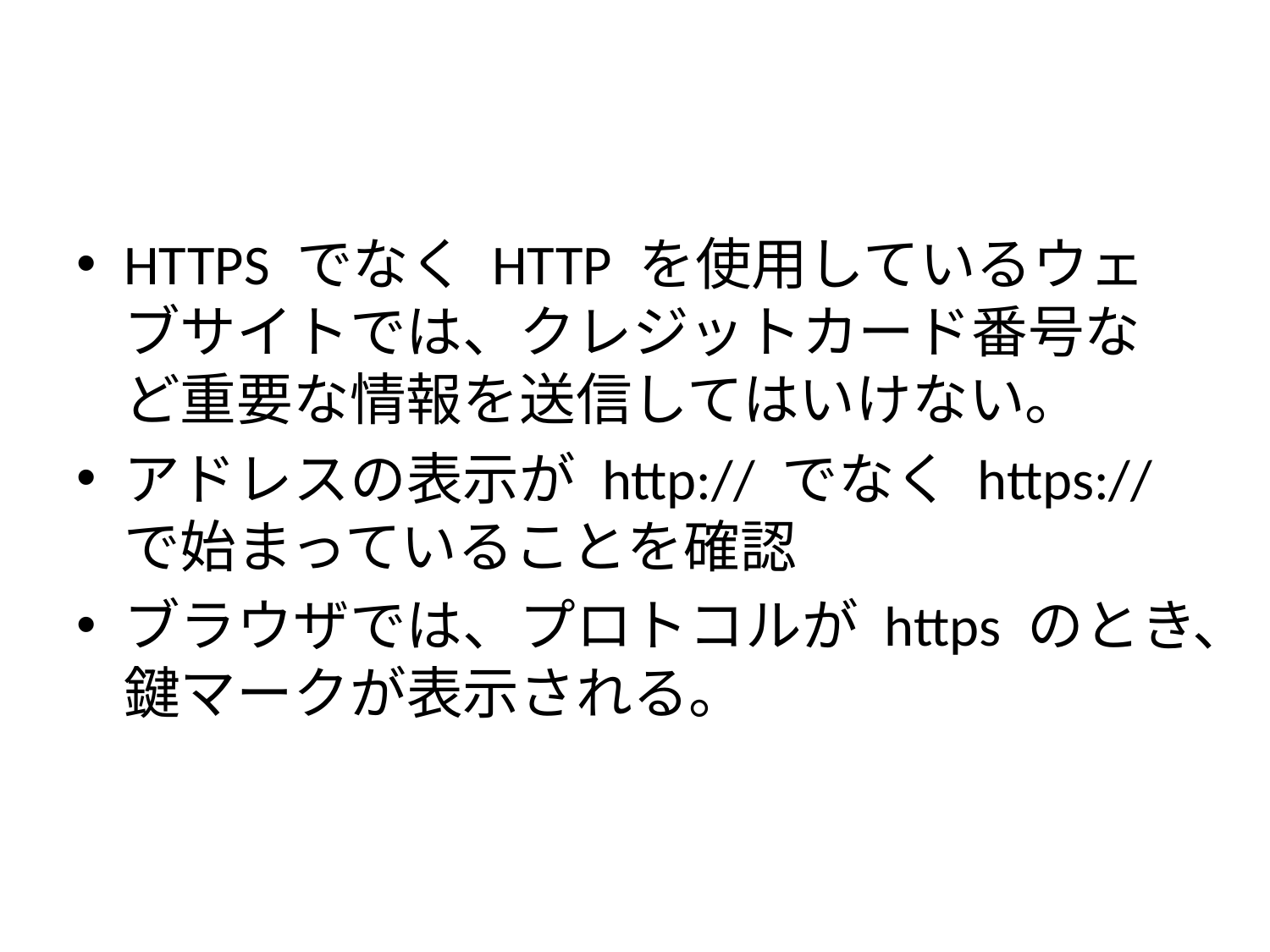

#
HTTPS でなく HTTP を使用しているウェブサイトでは、クレジットカード番号など重要な情報を送信してはいけない。
アドレスの表示が http:// でなく https:// で始まっていることを確認
ブラウザでは、プロトコルが https のとき、鍵マークが表示される。